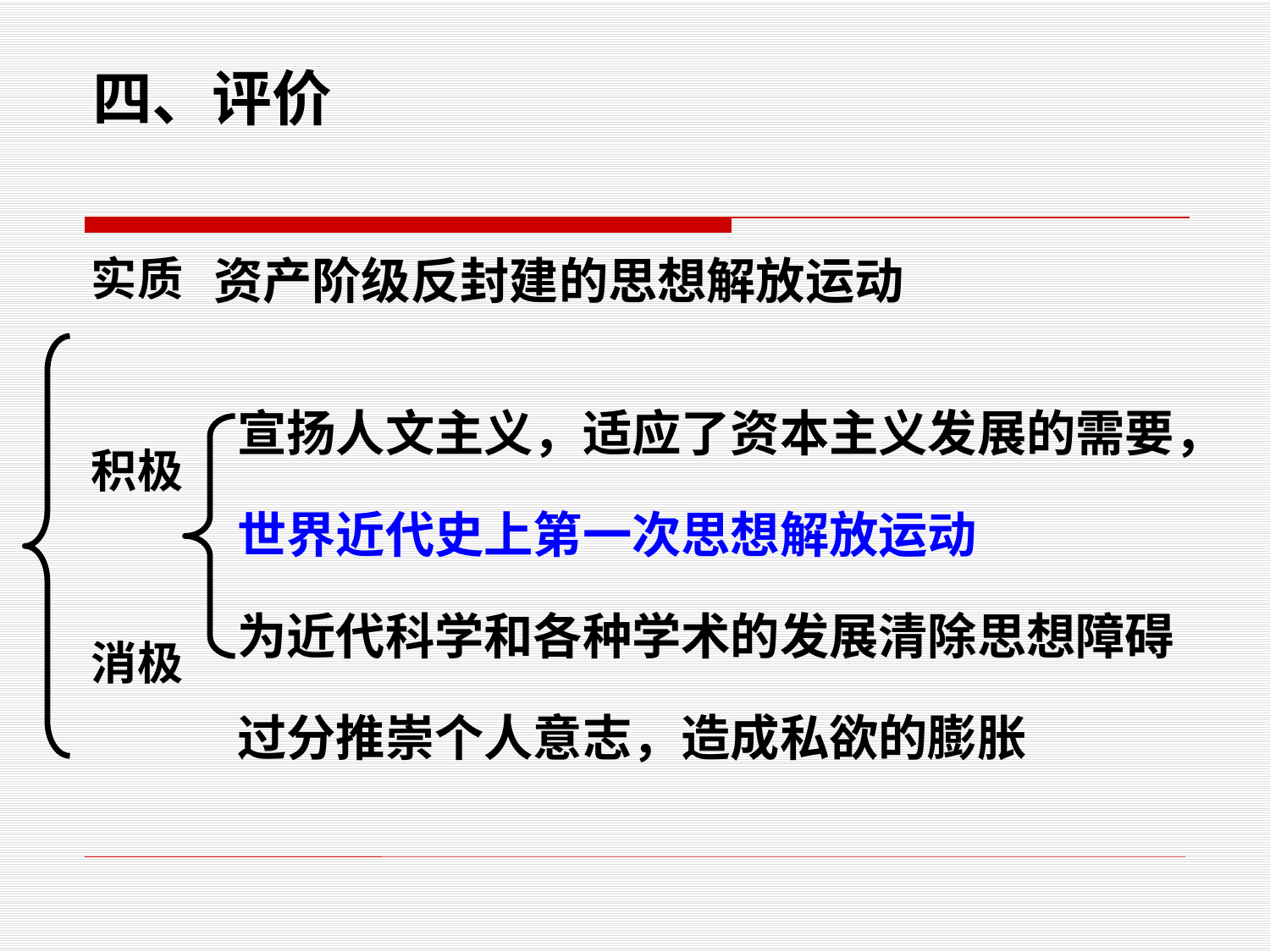

# 四、评价
实质

积极

消极
资产阶级反封建的思想解放运动

宣扬人文主义，适应了资本主义发展的需要，
世界近代史上第一次思想解放运动
为近代科学和各种学术的发展清除思想障碍
过分推崇个人意志，造成私欲的膨胀